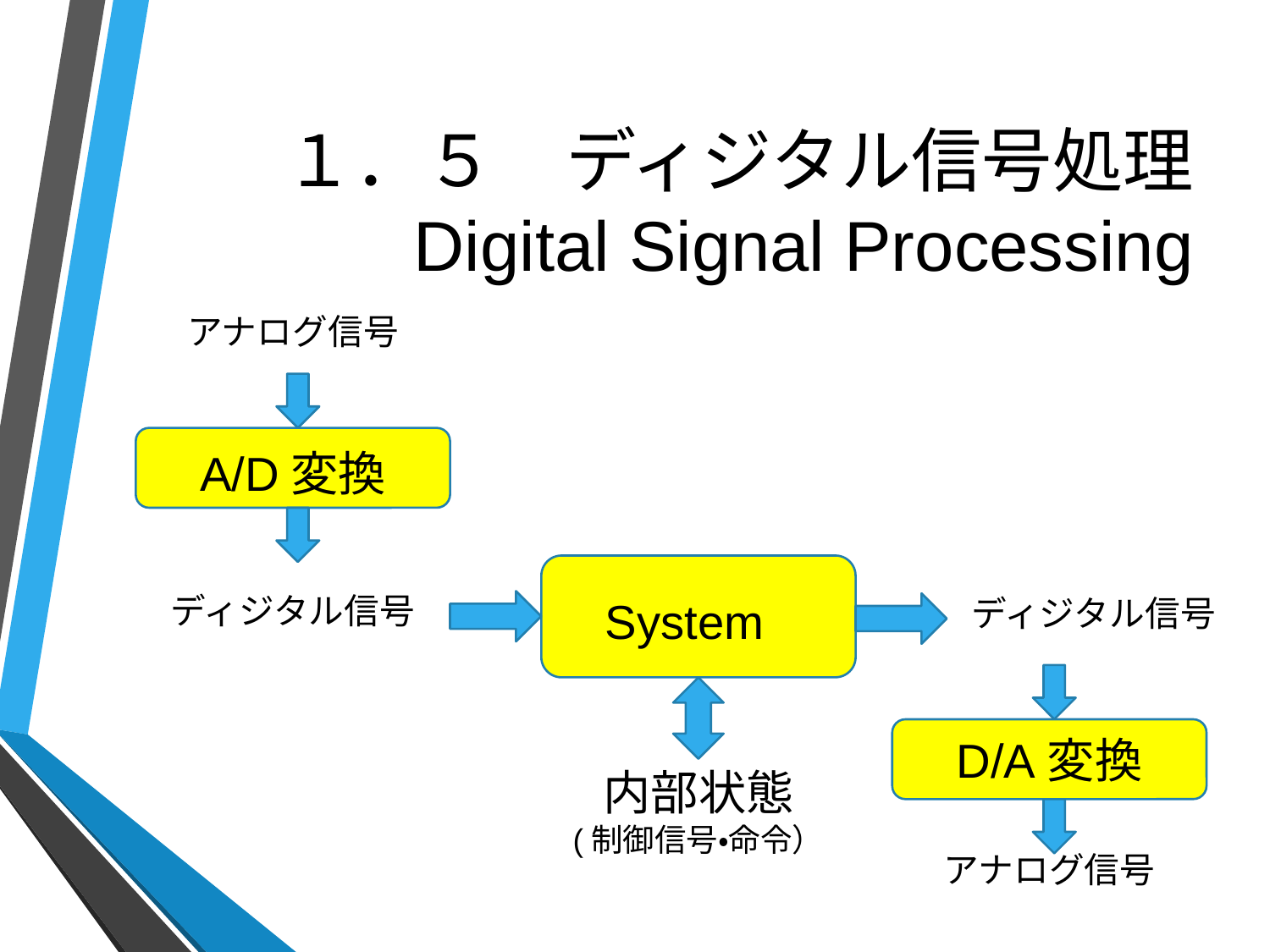

# １．５　ディジタル信号処理 Digital Signal Processing
アナログ信号

A/D変換

ディジタル信号
ディジタル信号
System

内部状態
(制御信号・命令）

D/A変換

アナログ信号